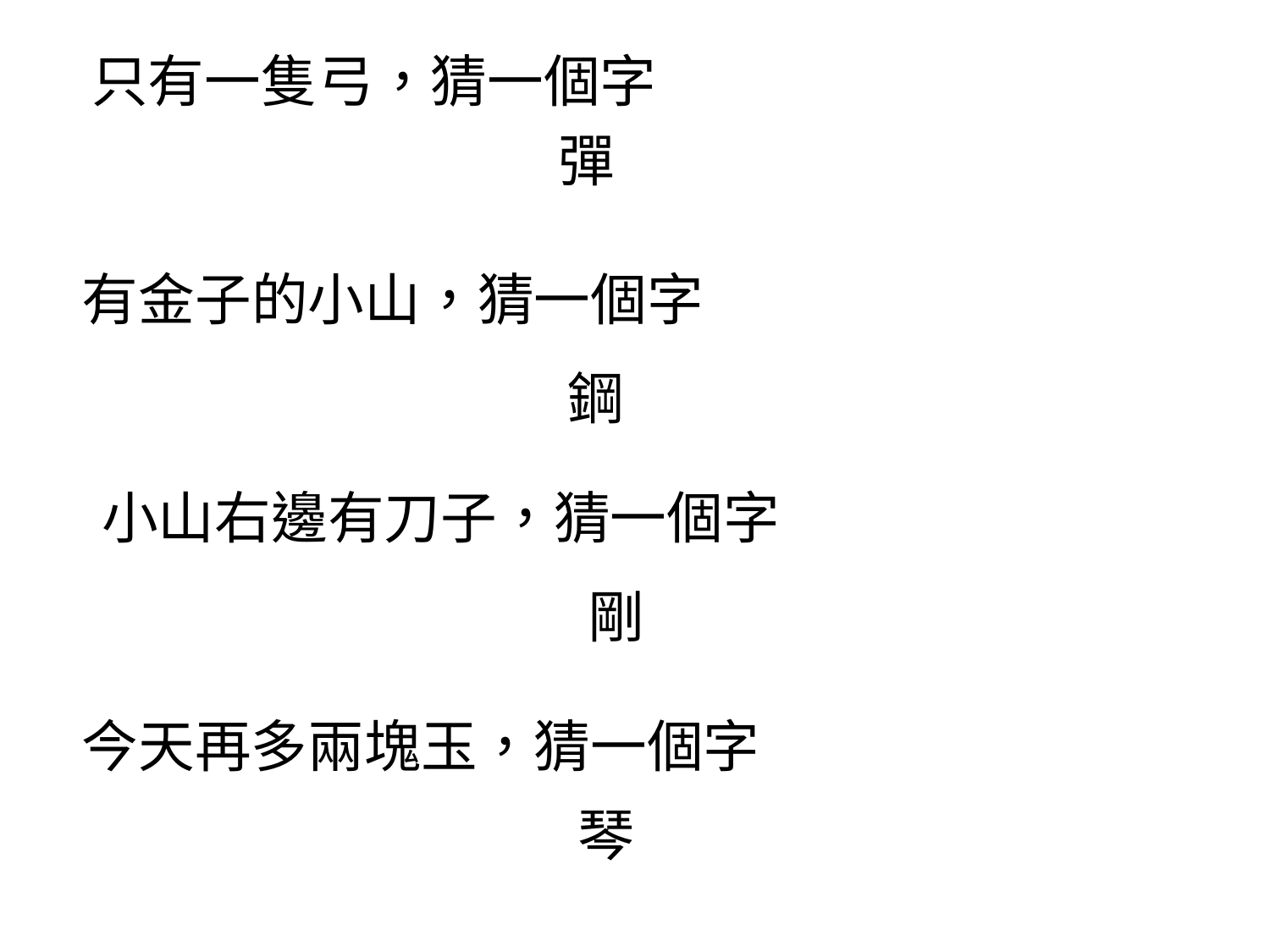

只有一隻弓，猜一個字
彈
有金子的小山，猜一個字
鋼
小山右邊有刀子，猜一個字
剛
今天再多兩塊玉，猜一個字
琴